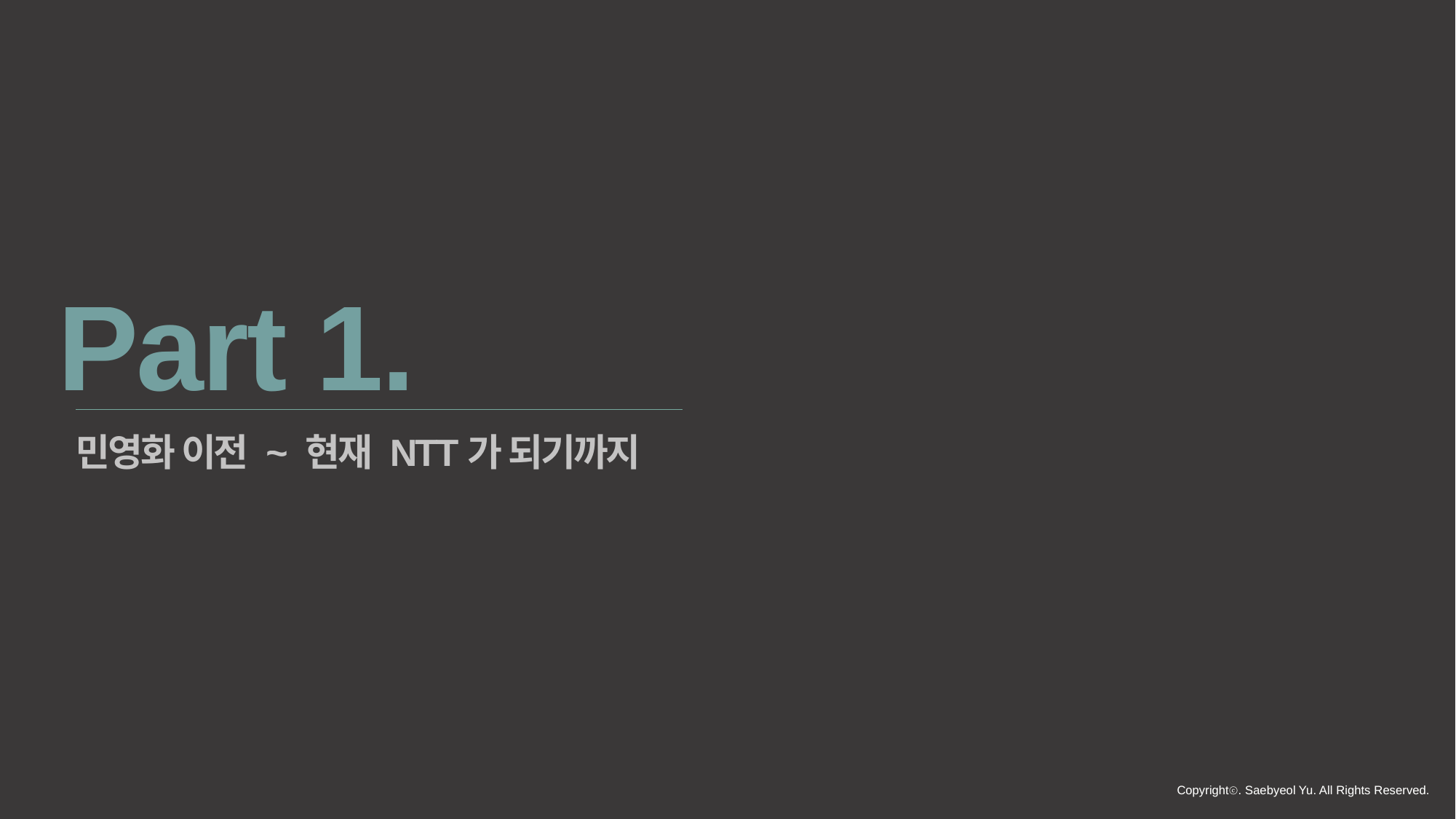

Part 1.
민영화 이전 ~ 현재 NTT가 되기까지

Copyrightⓒ. Saebyeol Yu. All Rights Reserved.